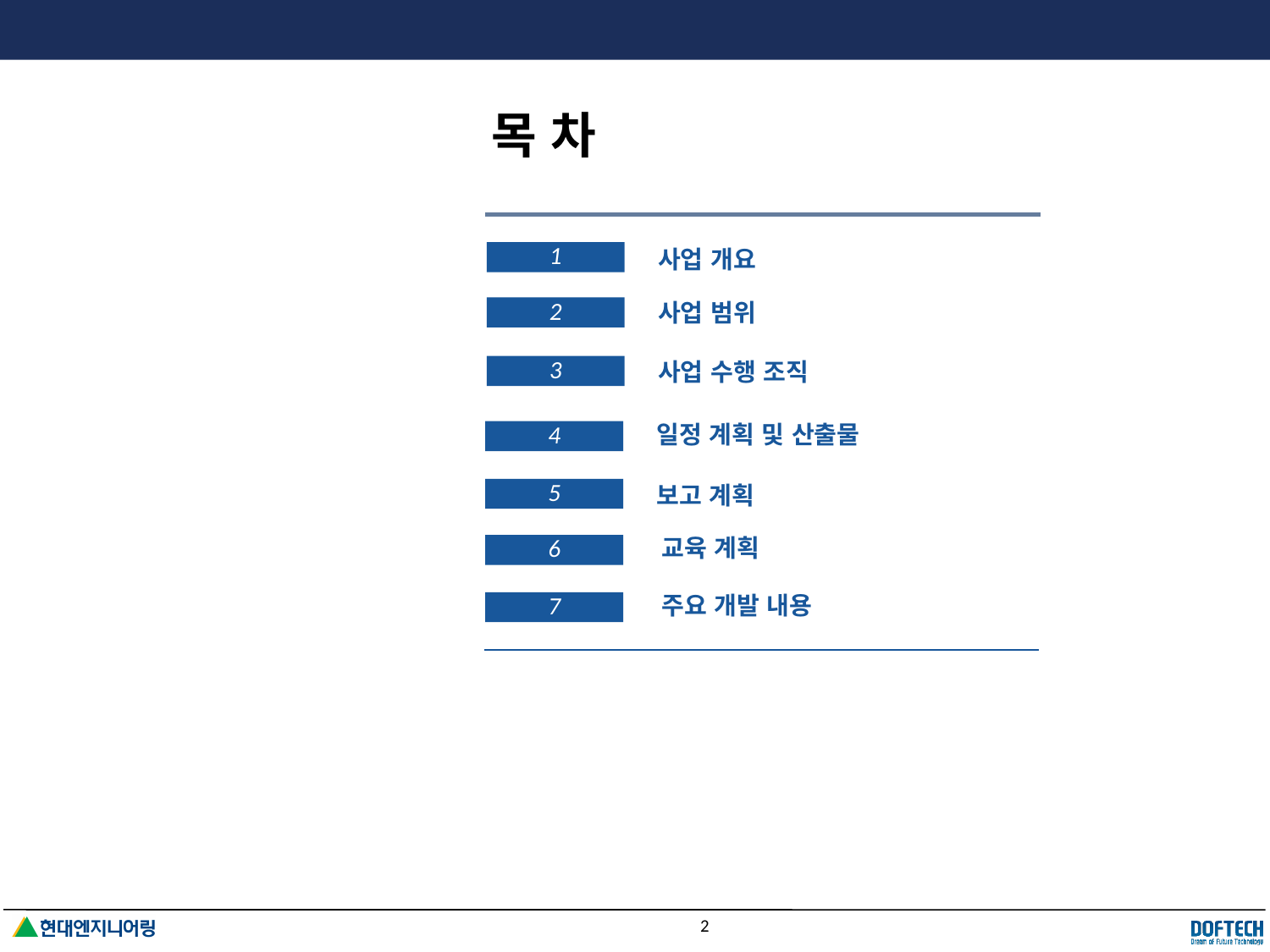

목 차
1

사업 개요
2

사업 범위
3

사업 수행 조직
일정 계획 및 산출물
4

5

보고 계획
교육 계획
6

주요 개발 내용
7